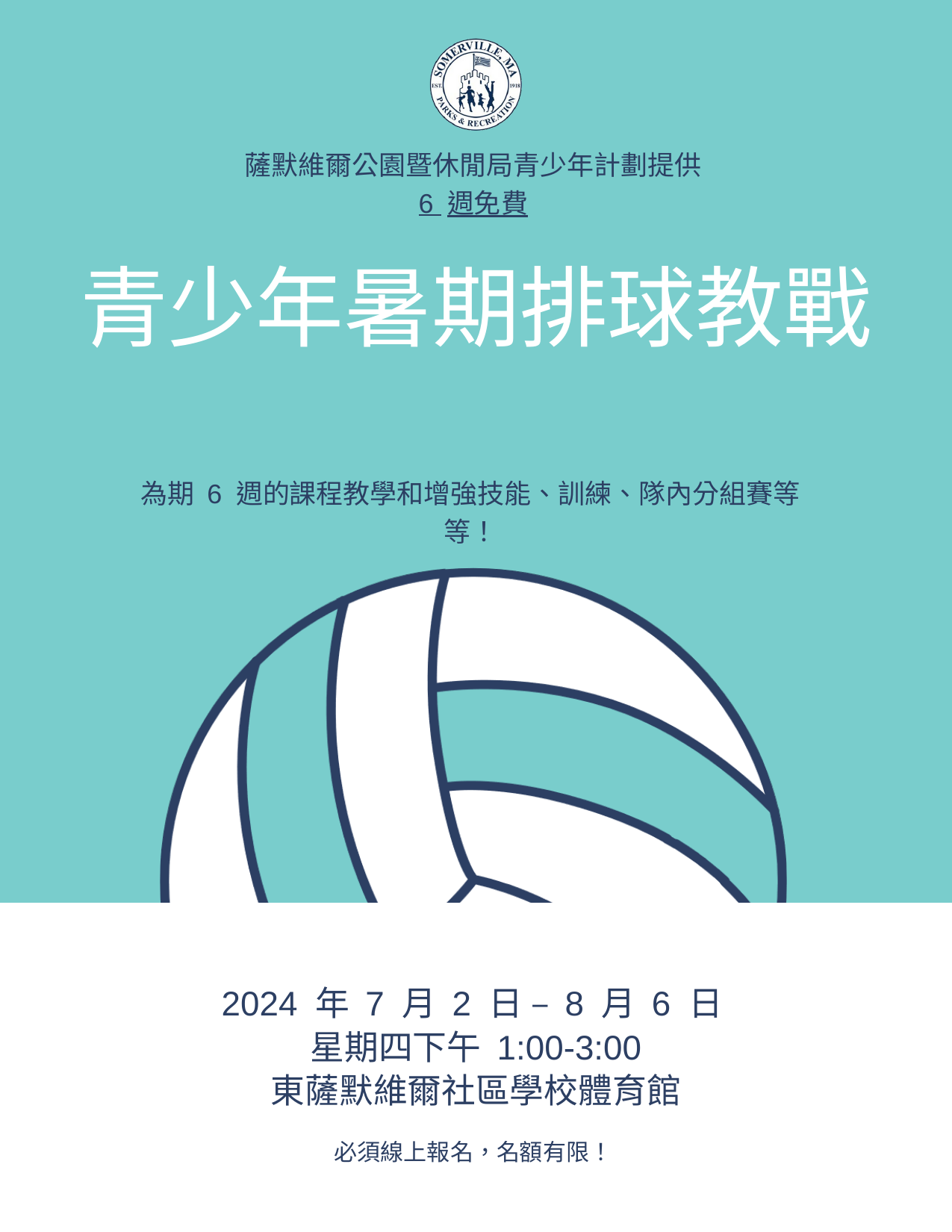

薩默維爾公園暨休閒局青少年計劃提供
6 週免費
青少年暑期排球教戰
為期 6 週的課程教學和增強技能、訓練、隊內分組賽等等！

2024 年 7 月 2 日 – 8 月 6 日
星期四下午 1:00-3:00
東薩默維爾社區學校體育館
必須線上報名，名額有限！